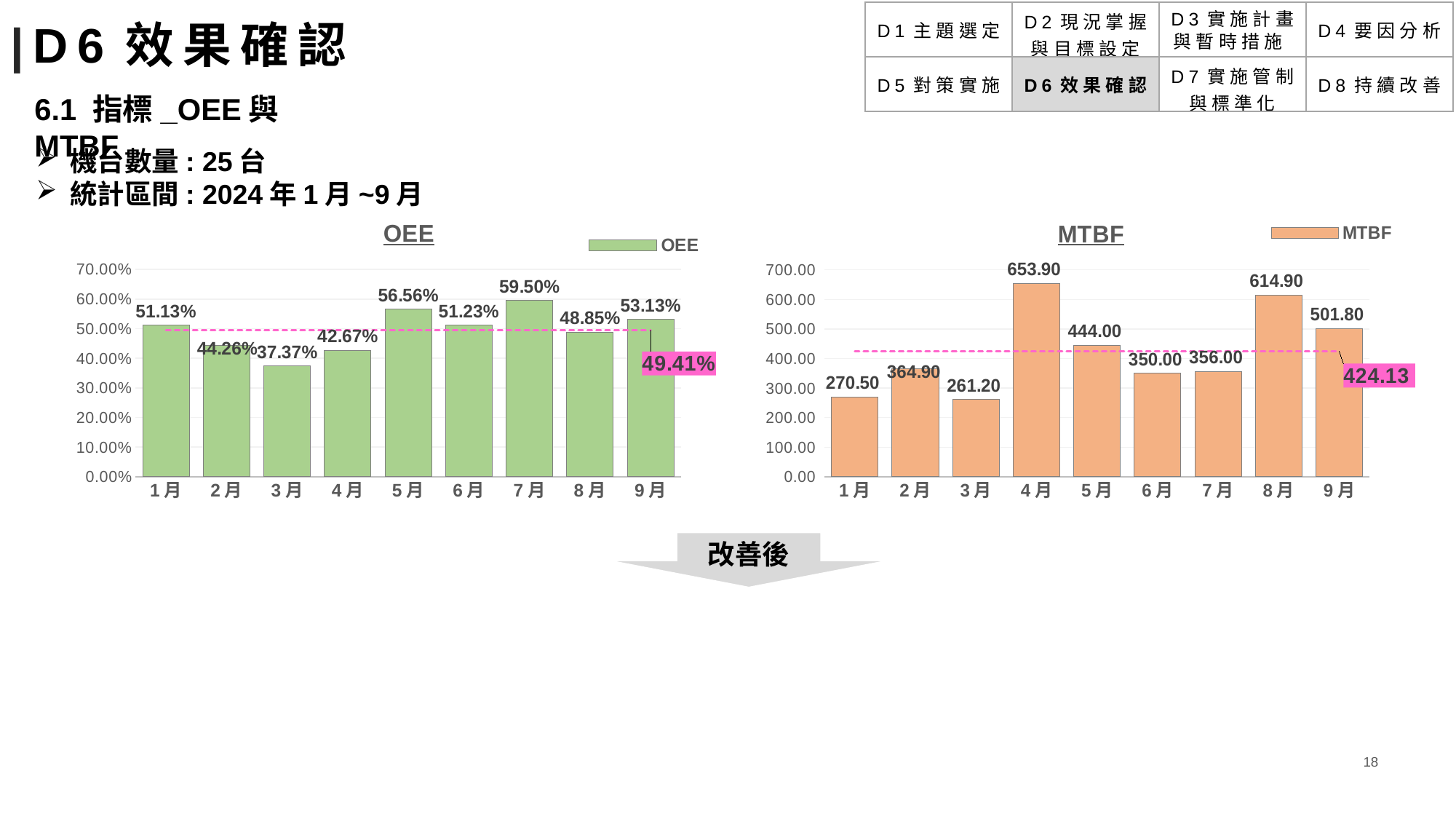

# |D6效果確認
| D1主題選定 | D2現況掌握 與目標設定 | D3實施計畫 與暫時措施 | D4要因分析 |
| --- | --- | --- | --- |
| D5對策實施 | D6效果確認 | D7實施管制 與標準化 | D8持續改善 |
6.1 指標_OEE與MTBF
機台數量: 25台
統計區間: 2024年1月~9月

### Chart: OEE

| Category | OEE | 平均OEE |
|---|---|---|
| 1月 | 0.5113 | 0.4941111111111111 |
| 2月 | 0.4426 | 0.4941111111111111 |
| 3月 | 0.3737 | 0.4941111111111111 |
| 4月 | 0.4267 | 0.4941111111111111 |
| 5月 | 0.5656 | 0.4941111111111111 |
| 6月 | 0.5123 | 0.4941111111111111 |
| 7月 | 0.595 | 0.4941111111111111 |
| 8月 | 0.4885 | 0.4941111111111111 |
| 9月 | 0.5313 | 0.4941111111111111 |

### Chart: MTBF

| Category | MTBF | 平均MTBF |
|---|---|---|
| 1月 | 270.5 | 424.1333333333334 |
| 2月 | 364.9 | 424.1333333333334 |
| 3月 | 261.2 | 424.1333333333334 |
| 4月 | 653.9 | 424.1333333333334 |
| 5月 | 444.0 | 424.1333333333334 |
| 6月 | 350.0 | 424.1333333333334 |
| 7月 | 356.0 | 424.1333333333334 |
| 8月 | 614.9 | 424.1333333333334 |
| 9月 | 501.8 | 424.1333333333334 |
改善後